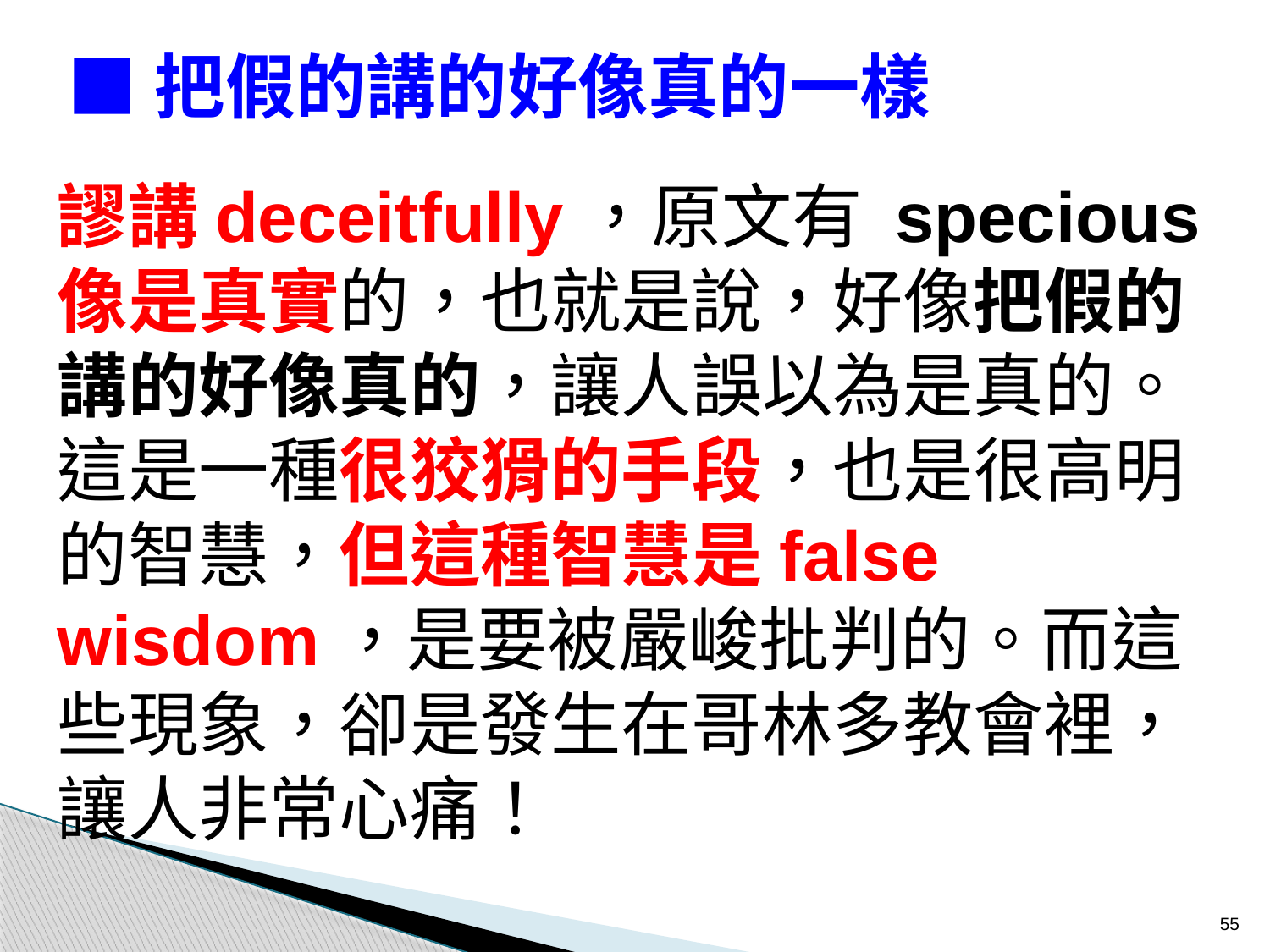

■把假的講的好像真的一樣
謬講deceitfully，原文有 specious像是真實的，也就是說，好像把假的講的好像真的，讓人誤以為是真的。這是一種很狡猾的手段，也是很高明的智慧，但這種智慧是false wisdom，是要被嚴峻批判的。而這些現象，卻是發生在哥林多教會裡，讓人非常心痛！
55